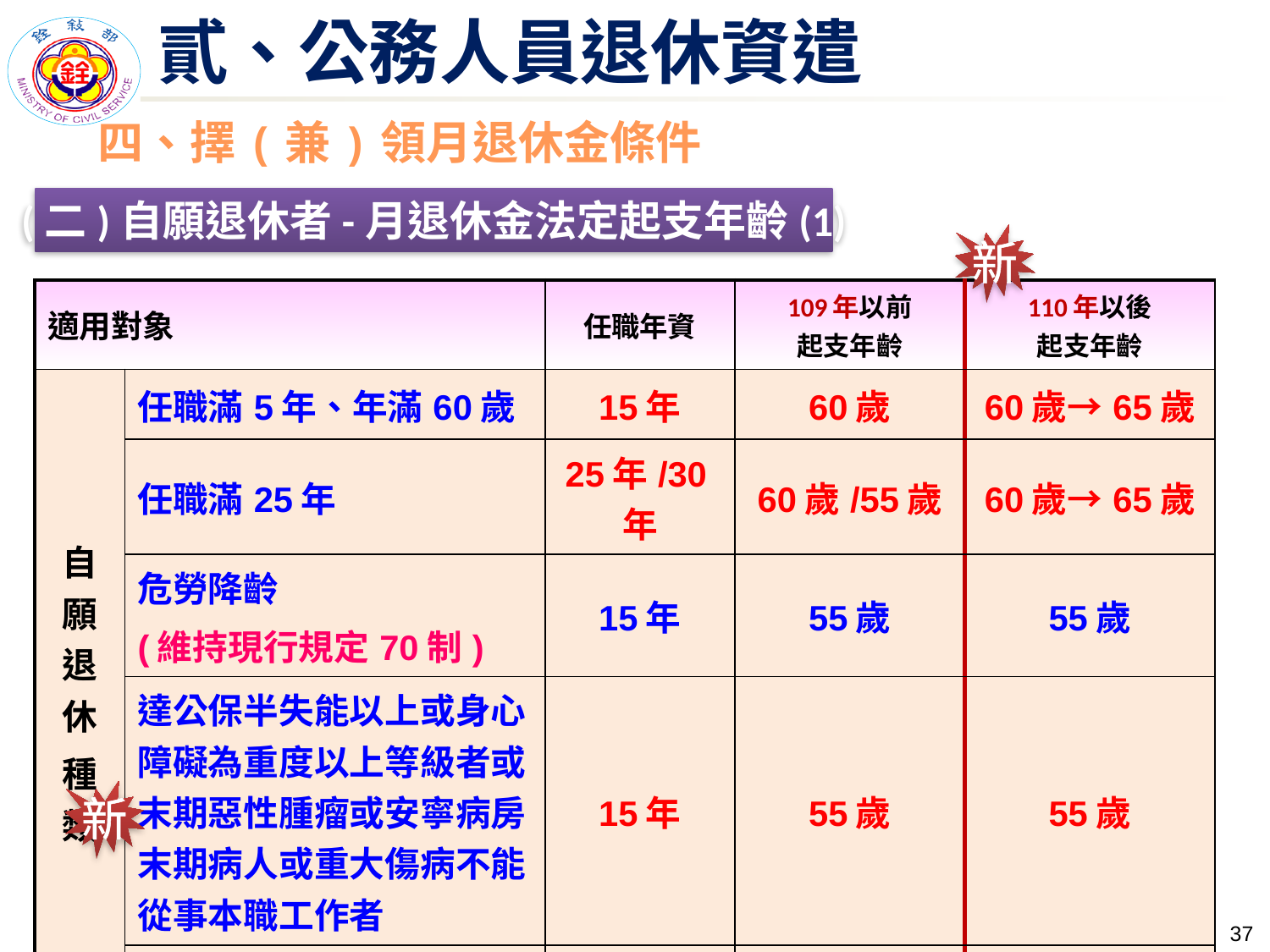

# 貳、公務人員退休資遣
四、擇(兼)領月退休金條件
(二)自願退休者-月退休金法定起支年齡(1)
新
| 適用對象 |  | 任職年資 | 109年以前 起支年齡 | 110年以後 起支年齡 |
| --- | --- | --- | --- | --- |
| 自願退休 種類 | 任職滿5年、年滿60歲 | 15年 | 60歲 | 60歲→65歲 |
|  | 任職滿25年 | 25年/30年 | 60歲/55歲 | 60歲→65歲 |
|  | 危勞降齡 (維持現行規定70制) | 15年 | 55歲 | 55歲 |
|  | 達公保半失能以上或身心障礙為重度以上等級者或末期惡性腫瘤或安寧病房末期病人或重大傷病不能從事本職工作者 | 15年 | 55歲 | 55歲 |
|  | 原住民公務人員 | 25年 | 55歲 | 55歲→60歲 |
新
37